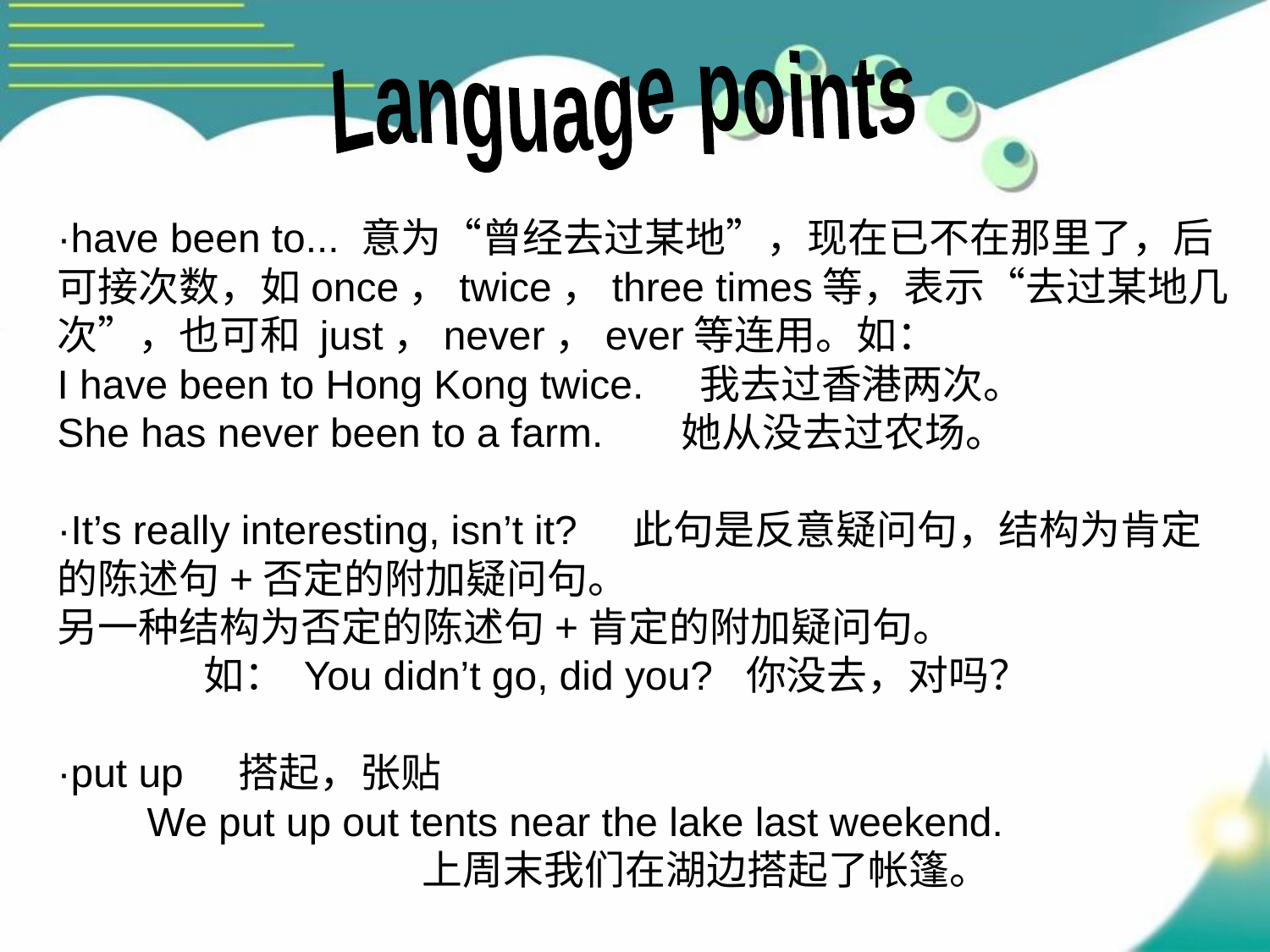

Language points
·have been to... 意为“曾经去过某地”，现在已不在那里了，后可接次数，如once，twice，three times等，表示“去过某地几次”，也可和 just，never，ever等连用。如：
I have been to Hong Kong twice.    我去过香港两次。
She has never been to a farm.      她从没去过农场。

·It’s really interesting, isn’t it?    此句是反意疑问句，结构为肯定的陈述句+否定的附加疑问句。
另一种结构为否定的陈述句+肯定的附加疑问句。
               如： You didn’t go, did you?  你没去，对吗？

·put up    搭起，张贴
        We put up out tents near the lake last weekend.
                                       上周末我们在湖边搭起了帐篷。